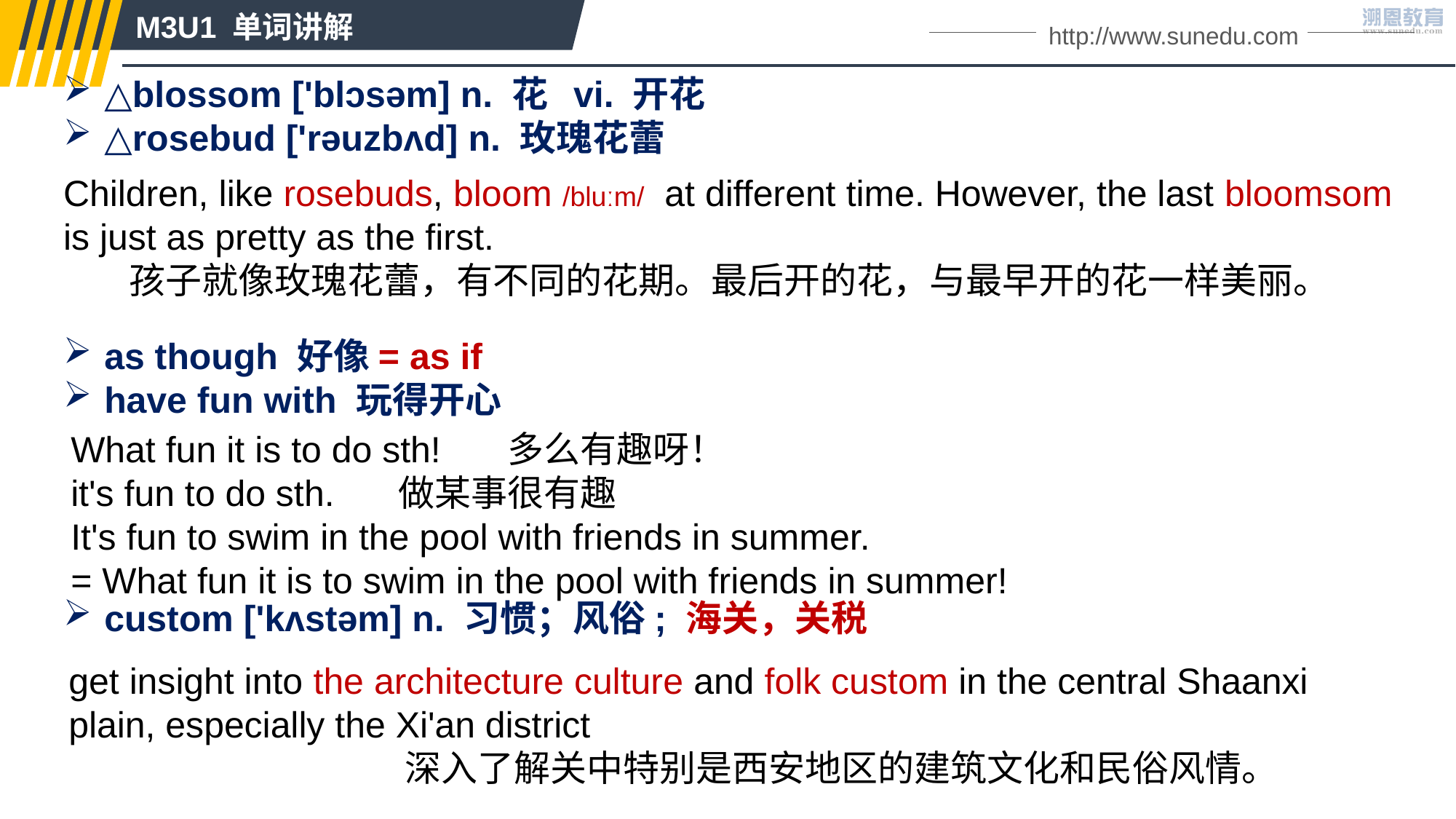

M3U1 单词讲解
http://www.sunedu.com
△blossom ['blɔsəm] n. 花  vi. 开花
△rosebud ['rəuzbʌd] n. 玫瑰花蕾

as though 好像= as if
have fun with 玩得开心

custom ['kʌstəm] n. 习惯；风俗; 海关，关税

Children, like rosebuds, bloom /bluːm/  at different time. However, the last bloomsom is just as pretty as the first.
       孩子就像玫瑰花蕾，有不同的花期。最后开的花，与最早开的花一样美丽。
What fun it is to do sth!  	多么有趣呀！
it's fun to do sth.  	做某事很有趣
It's fun to swim in the pool with friends in summer.
= What fun it is to swim in the pool with friends in summer!
get insight into the architecture culture and folk custom in the central Shaanxi plain, especially the Xi'an district
                                        深入了解关中特别是西安地区的建筑文化和民俗风情。